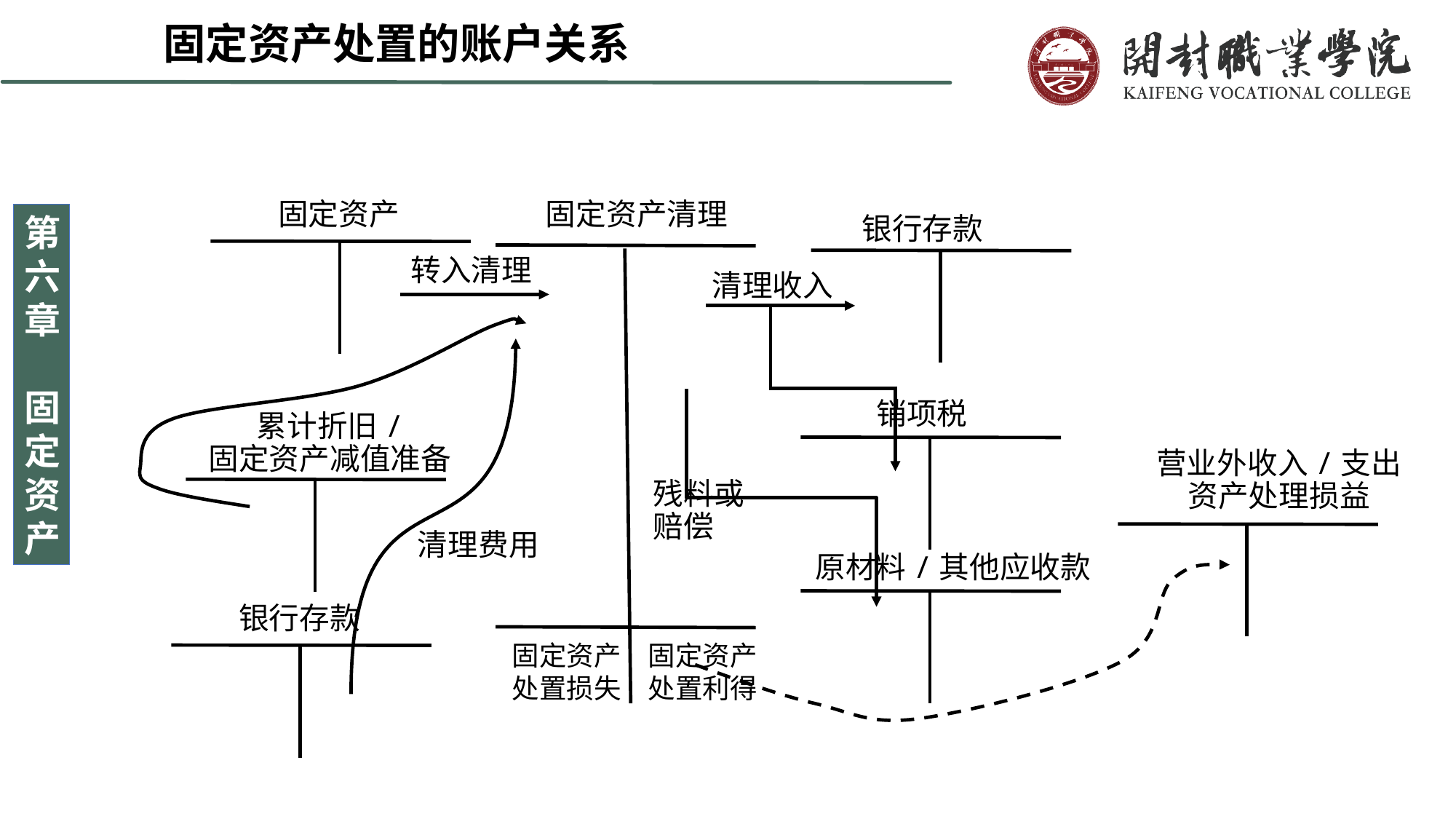

固定资产处置的账户关系
固定资产
固定资产清理
银行存款
转入清理
清理收入

销项税
累计折旧/
固定资产减值准备
营业外收入/支出
资产处理损益
残料或赔偿
清理费用
原材料/其他应收款

银行存款
固定资产处置损失
固定资产处置利得